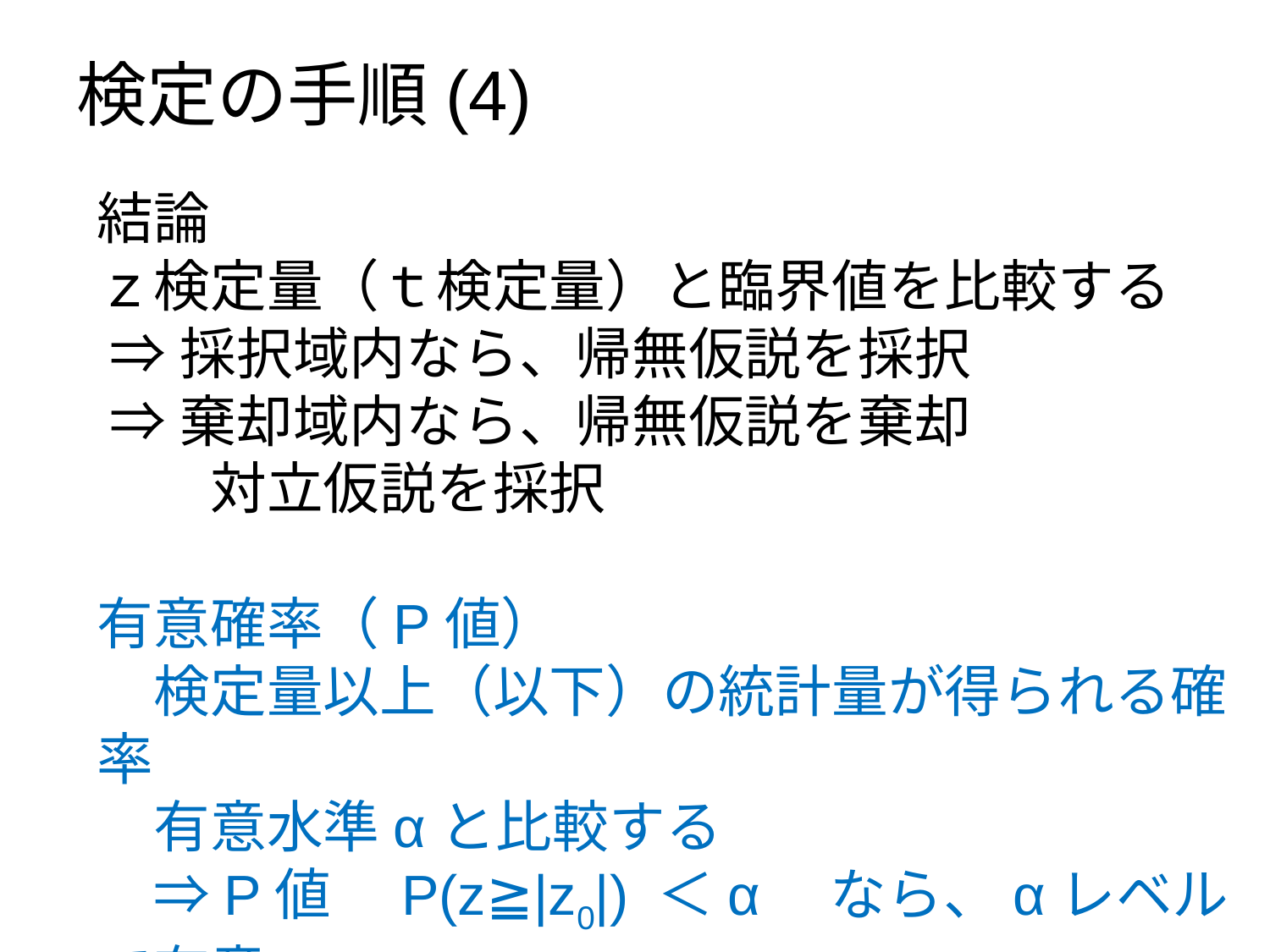

# 検定の手順(4)
結論
ｚ検定量（ｔ検定量）と臨界値を比較する
 ⇒採択域内なら、帰無仮説を採択
 ⇒棄却域内なら、帰無仮説を棄却
　　対立仮説を採択

有意確率（P値）
　検定量以上（以下）の統計量が得られる確率
　有意水準αと比較する
　⇒P値　P(z≧|z0|) ＜α　なら、αレベルで有意